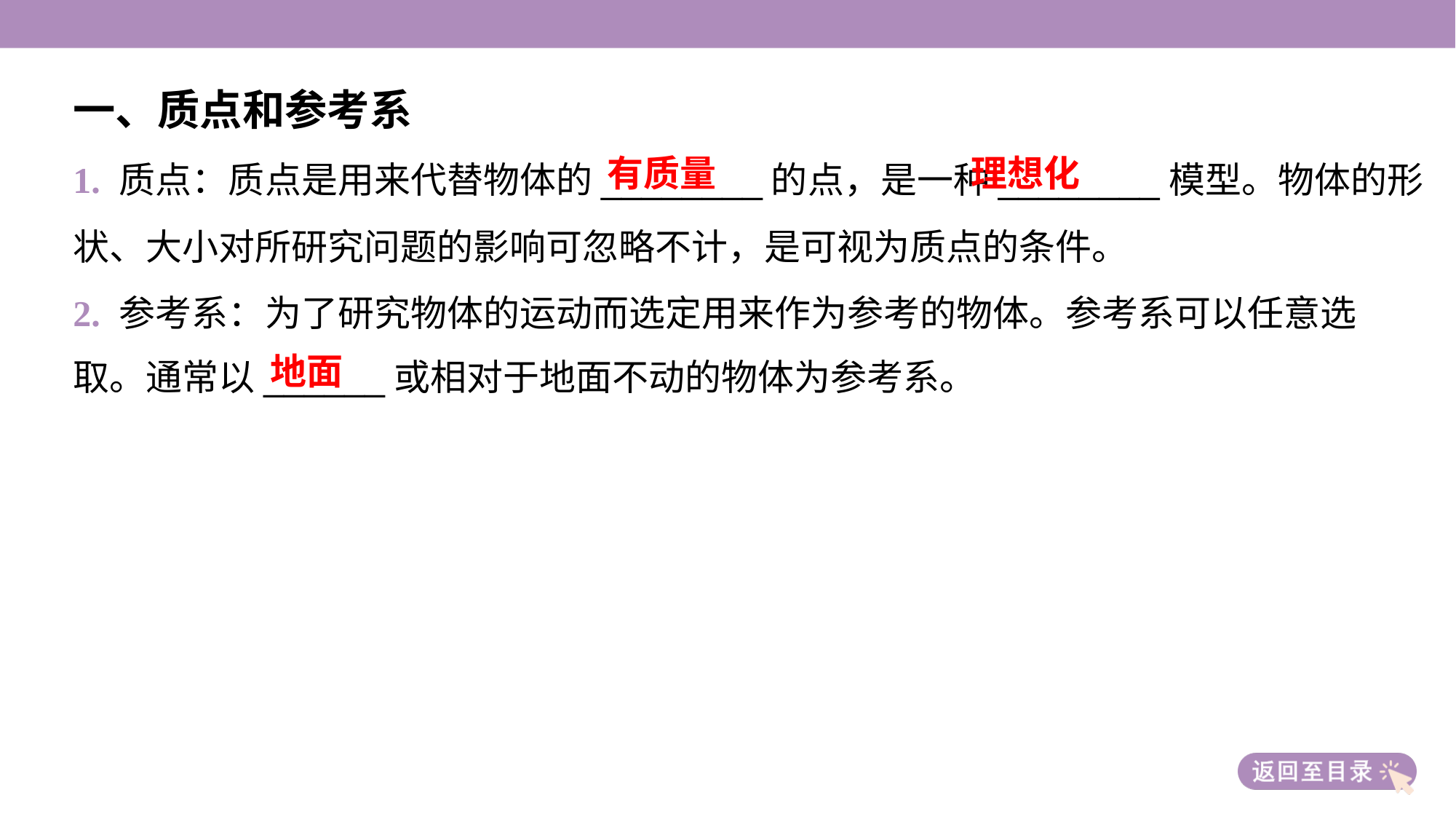

一、质点和参考系
有质量
理想化
1. 质点：质点是用来代替物体的________的点，是一种________模型。物体的形
状、大小对所研究问题的影响可忽略不计，是可视为质点的条件。
2. 参考系：为了研究物体的运动而选定用来作为参考的物体。参考系可以任意选
取。通常以______或相对于地面不动的物体为参考系。
地面